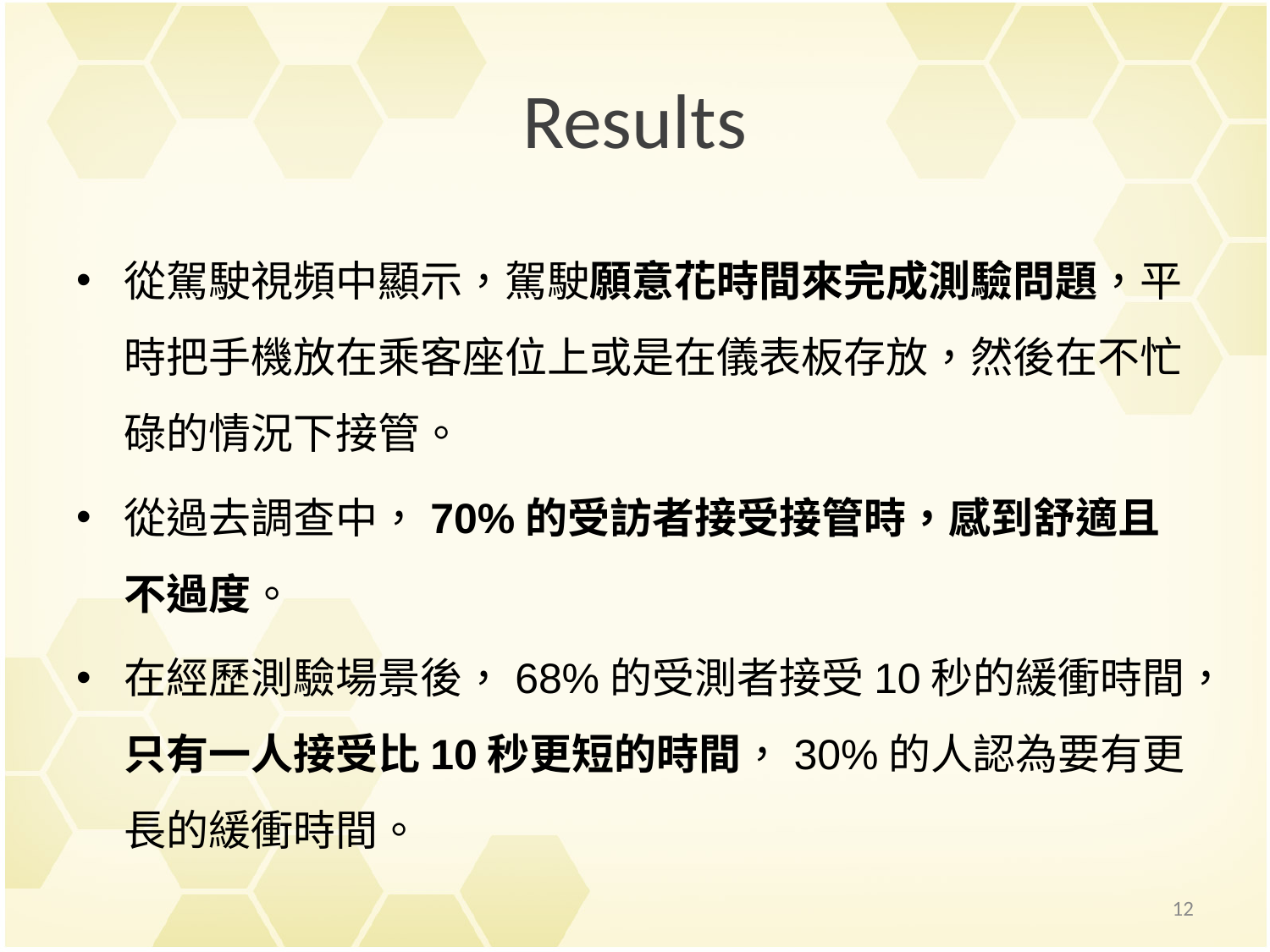

# Results
從駕駛視頻中顯示，駕駛願意花時間來完成測驗問題，平時把手機放在乘客座位上或是在儀表板存放，然後在不忙碌的情況下接管。
從過去調查中，70%的受訪者接受接管時，感到舒適且不過度。
在經歷測驗場景後，68%的受測者接受10秒的緩衝時間，只有一人接受比10秒更短的時間，30%的人認為要有更長的緩衝時間。

12